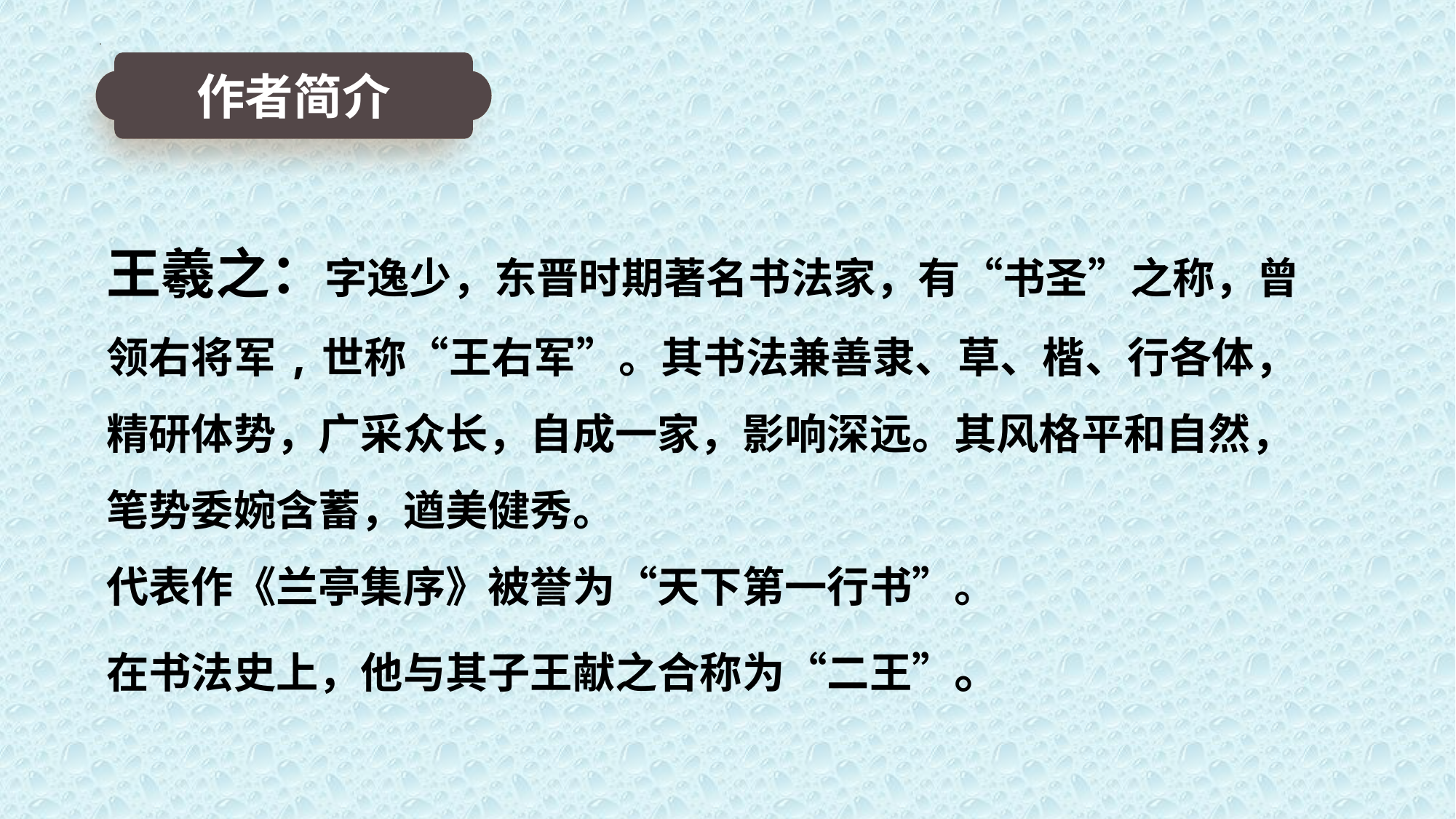

作者简介
王羲之：字逸少，东晋时期著名书法家，有“书圣”之称，曾领右将军,世称“王右军”。其书法兼善隶、草、楷、行各体，精研体势，广采众长，自成一家，影响深远。其风格平和自然，笔势委婉含蓄，遒美健秀。
代表作《兰亭集序》被誉为“天下第一行书”。
在书法史上，他与其子王献之合称为“二王”。